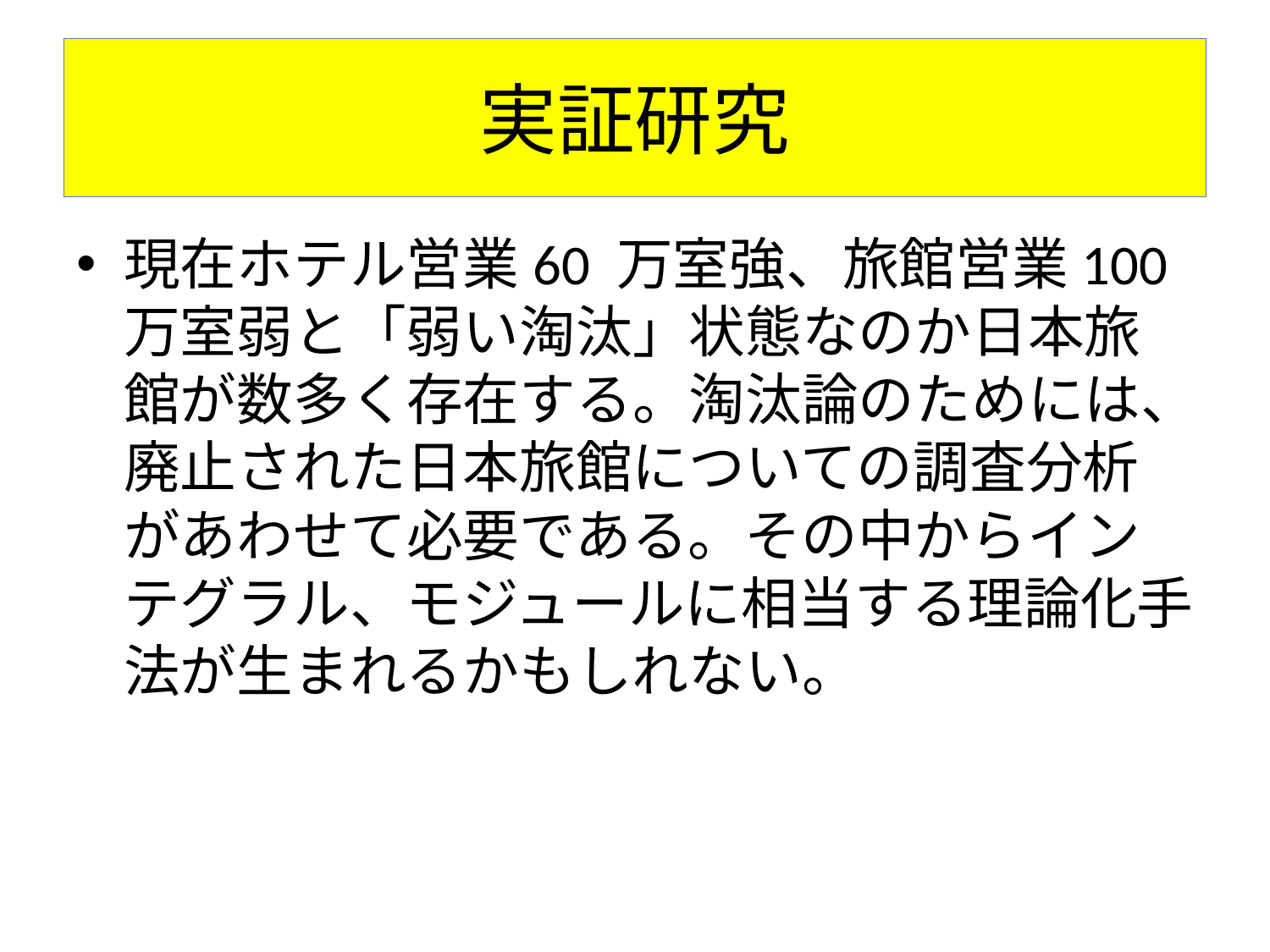

# 実証研究
現在ホテル営業60 万室強、旅館営業100 万室弱と「弱い淘汰」状態なのか日本旅館が数多く存在する。淘汰論のためには、廃止された日本旅館についての調査分析があわせて必要である。その中からインテグラル、モジュールに相当する理論化手法が生まれるかもしれない。